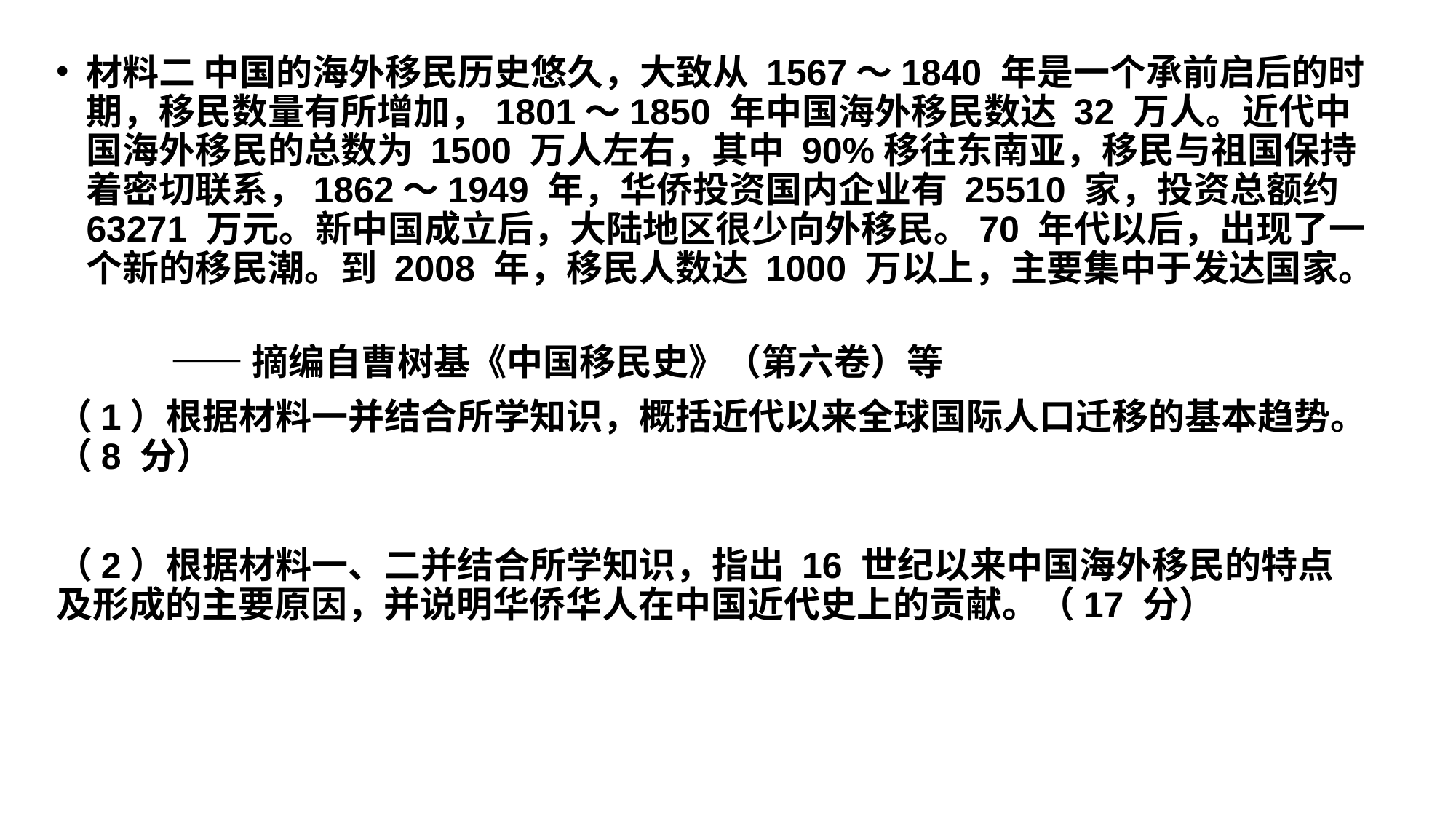

材料二 中国的海外移民历史悠久，大致从 1567～1840 年是一个承前启后的时期，移民数量有所增加，1801～1850 年中国海外移民数达 32 万人。近代中国海外移民的总数为 1500 万人左右，其中 90%移往东南亚，移民与祖国保持着密切联系，1862～1949 年，华侨投资国内企业有 25510 家，投资总额约 63271 万元。新中国成立后，大陆地区很少向外移民。70 年代以后，出现了一个新的移民潮。到 2008 年，移民人数达 1000 万以上，主要集中于发达国家。
              ——摘编自曹树基《中国移民史》（第六卷）等
（1）根据材料一并结合所学知识，概括近代以来全球国际人口迁移的基本趋势。（8 分）

（2）根据材料一、二并结合所学知识，指出 16 世纪以来中国海外移民的特点及形成的主要原因，并说明华侨华人在中国近代史上的贡献。（17 分）